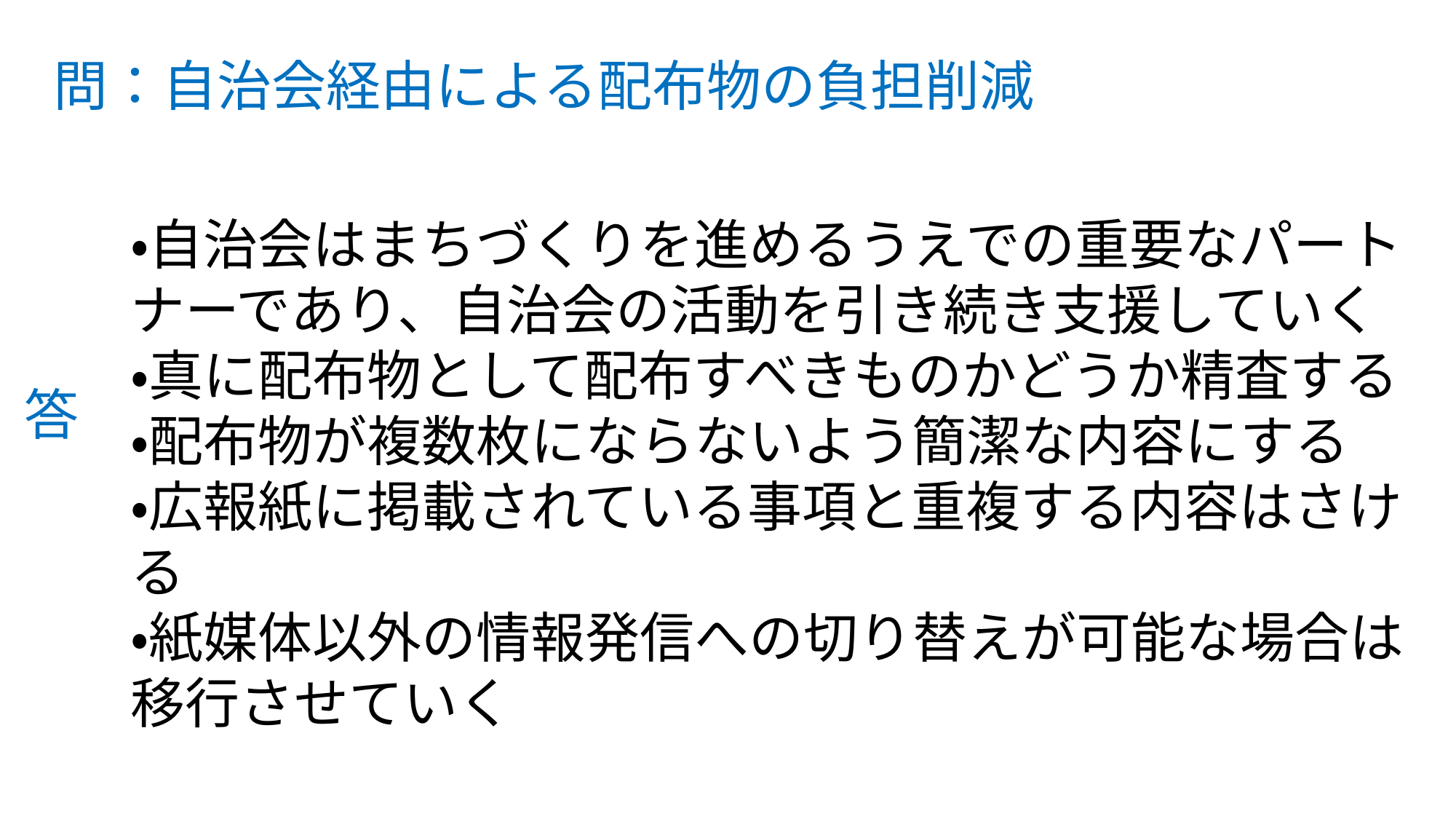

問：自治会経由による配布物の負担削減
・自治会はまちづくりを進めるうえでの重要なパートナーであり、自治会の活動を引き続き支援していく
・真に配布物として配布すべきものかどうか精査する
・配布物が複数枚にならないよう簡潔な内容にする
・広報紙に掲載されている事項と重複する内容はさける
・紙媒体以外の情報発信への切り替えが可能な場合は移行させていく
答